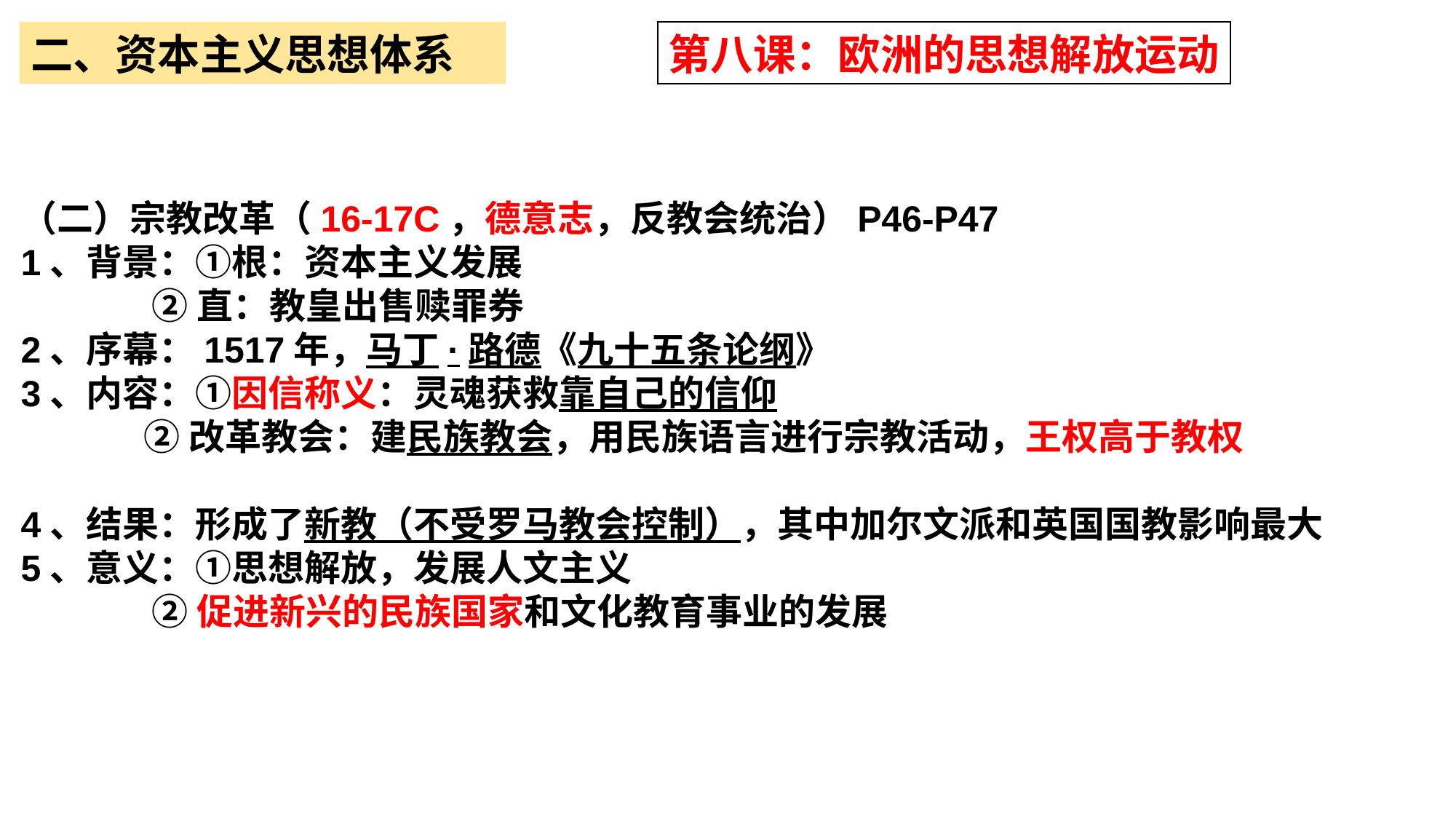

二、资本主义思想体系
第八课：欧洲的思想解放运动
（二）宗教改革（16-17C，德意志，反教会统治）P46-P47
1、背景：①根：资本主义发展
                ②直：教皇出售赎罪券
2、序幕：1517年，马丁·路德《九十五条论纲》
3、内容：①因信称义：灵魂获救靠自己的信仰
               ②改革教会：建民族教会，用民族语言进行宗教活动，王权高于教权
4、结果：形成了新教（不受罗马教会控制），其中加尔文派和英国国教影响最大
5、意义：①思想解放，发展人文主义
                ②促进新兴的民族国家和文化教育事业的发展